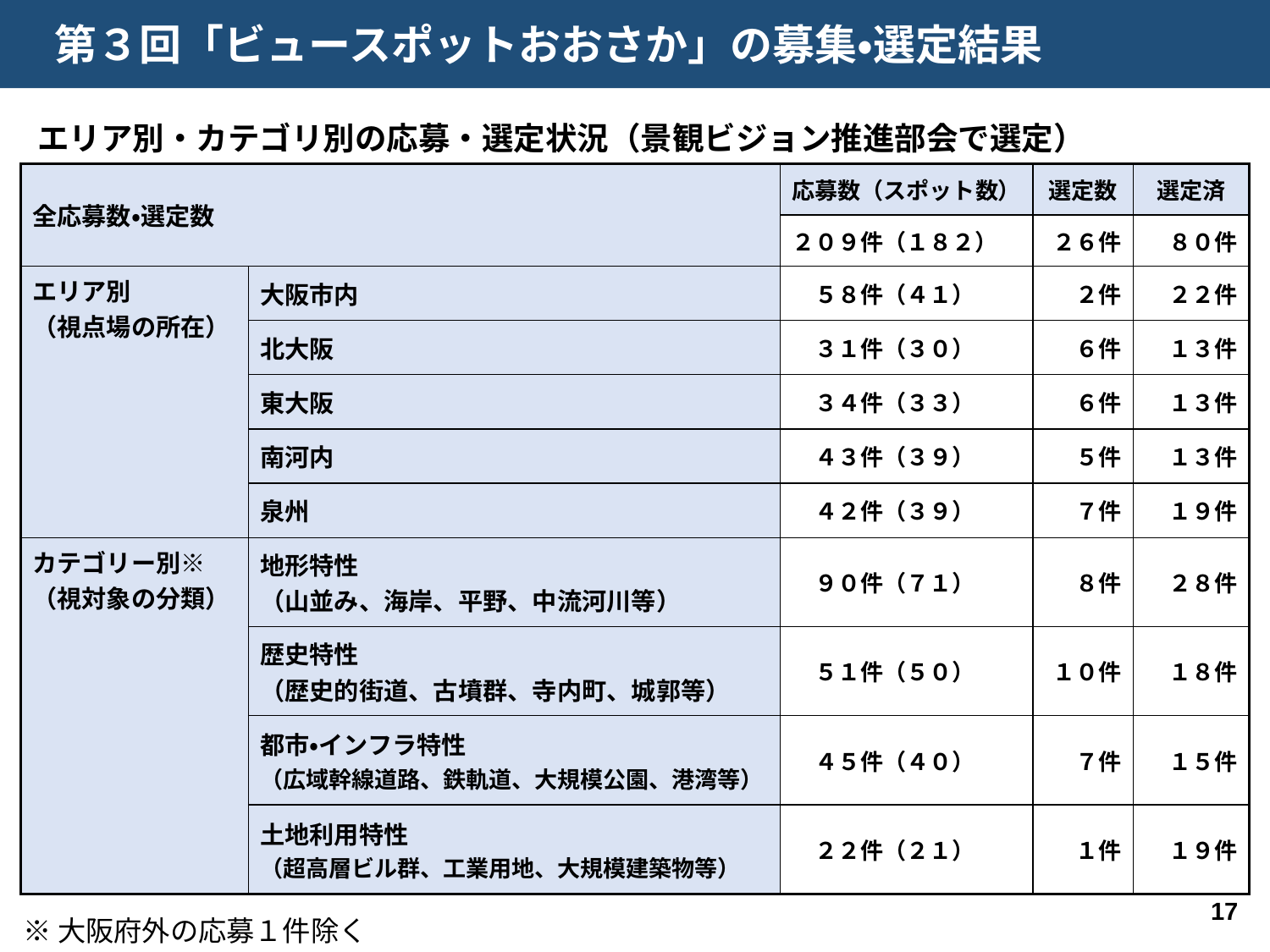

第３回「ビュースポットおおさか」の募集・選定結果
エリア別・カテゴリ別の応募・選定状況（景観ビジョン推進部会で選定）
| 全応募数・選定数 |  | 応募数（スポット数） | 選定数 | 選定済 |
| --- | --- | --- | --- | --- |
|  |  | ２０９件（１８２） | ２６件 | ８０件 |
| エリア別 （視点場の所在） | 大阪市内 | ５８件（４１） | ２件 | ２２件 |
|  | 北大阪 | ３１件（３０） | ６件 | １３件 |
|  | 東大阪 | ３４件（３３） | ６件 | １３件 |
|  | 南河内 | ４３件（３９） | ５件 | １３件 |
|  | 泉州 | ４２件（３９） | ７件 | １９件 |
| カテゴリー別※ （視対象の分類） | 地形特性 （山並み、海岸、平野、中流河川等） | ９０件（７１） | ８件 | ２８件 |
|  | 歴史特性 （歴史的街道、古墳群、寺内町、城郭等） | ５１件（５０） | １０件 | １８件 |
|  | 都市・インフラ特性 （広域幹線道路、鉄軌道、大規模公園、港湾等） | ４５件（４０） | ７件 | １５件 |
|  | 土地利用特性 （超高層ビル群、工業用地、大規模建築物等） | ２２件（２１） | １件 | １９件 |
17
※大阪府外の応募１件除く